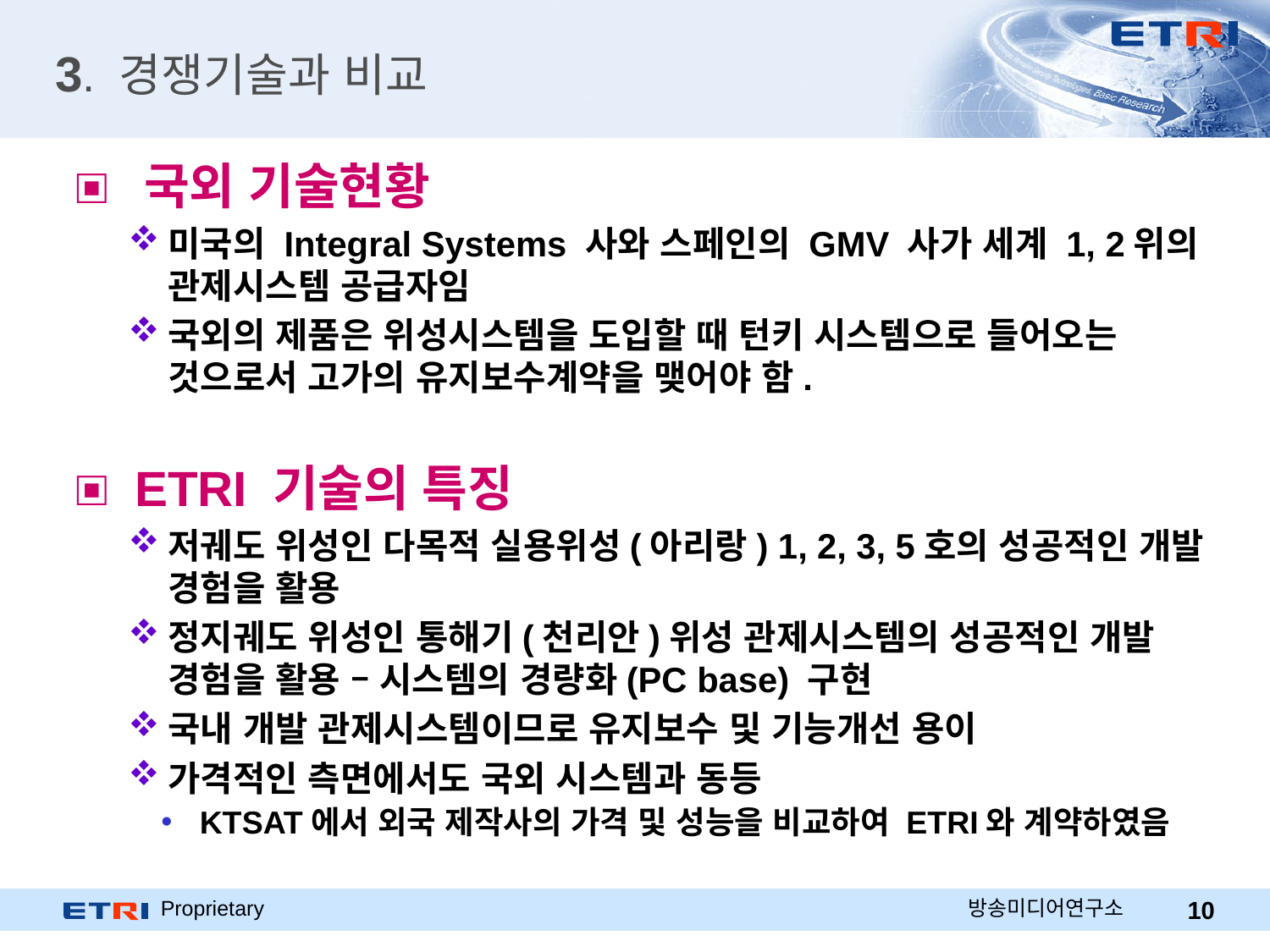

# 3. 경쟁기술과 비교
 국외 기술현황
미국의 Integral Systems 사와 스페인의 GMV 사가 세계 1, 2위의 관제시스템 공급자임
국외의 제품은 위성시스템을 도입할 때 턴키 시스템으로 들어오는 것으로서 고가의 유지보수계약을 맺어야 함.

 ETRI 기술의 특징
저궤도 위성인 다목적 실용위성(아리랑) 1, 2, 3, 5호의 성공적인 개발 경험을 활용
정지궤도 위성인 통해기(천리안)위성 관제시스템의 성공적인 개발 경험을 활용 – 시스템의 경량화(PC base) 구현
국내 개발 관제시스템이므로 유지보수 및 기능개선 용이
가격적인 측면에서도 국외 시스템과 동등
KTSAT에서 외국 제작사의 가격 및 성능을 비교하여 ETRI와 계약하였음
방송미디어연구소
10